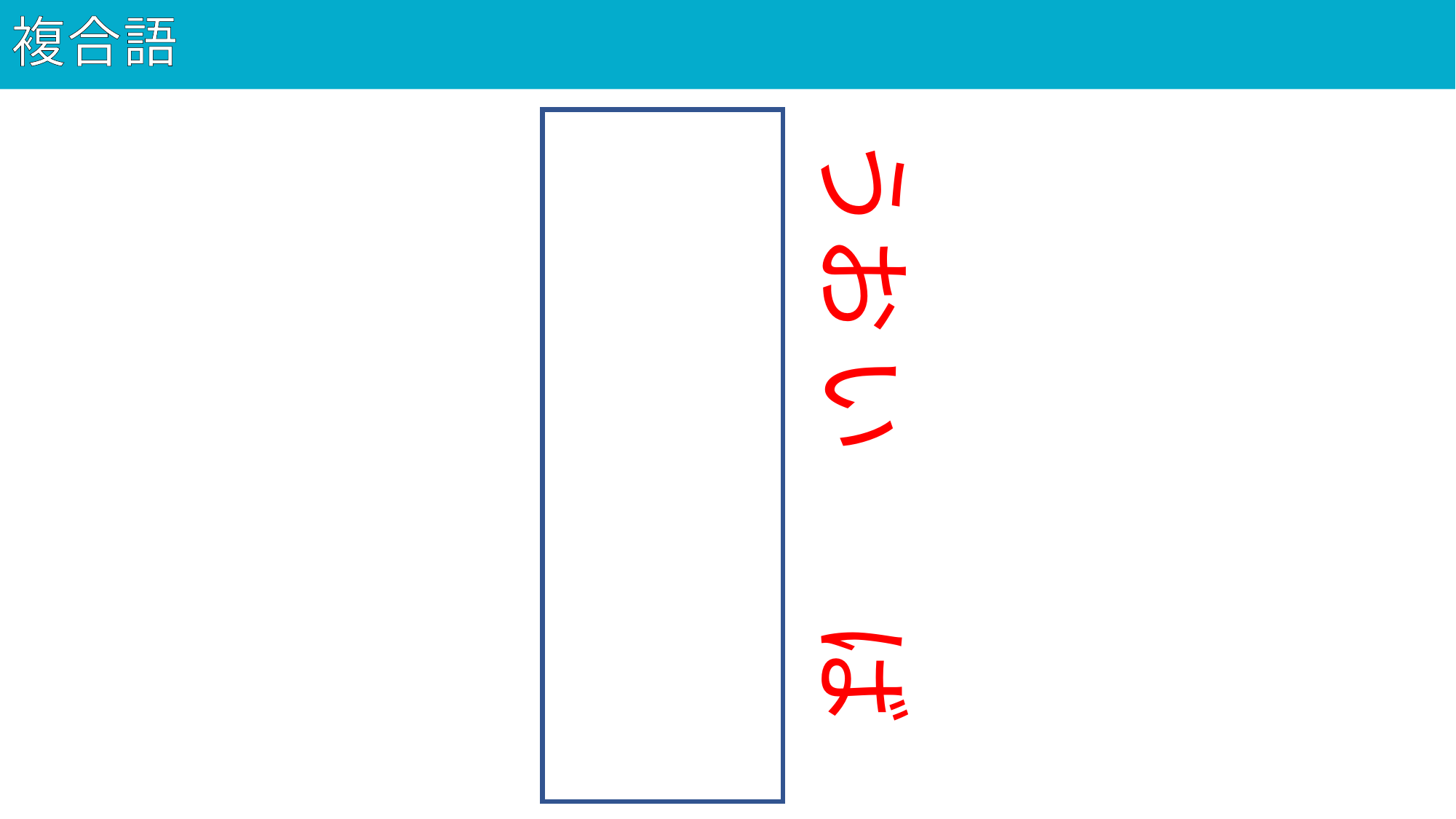

# 複合語
96
魚市場

うお
いち
ば